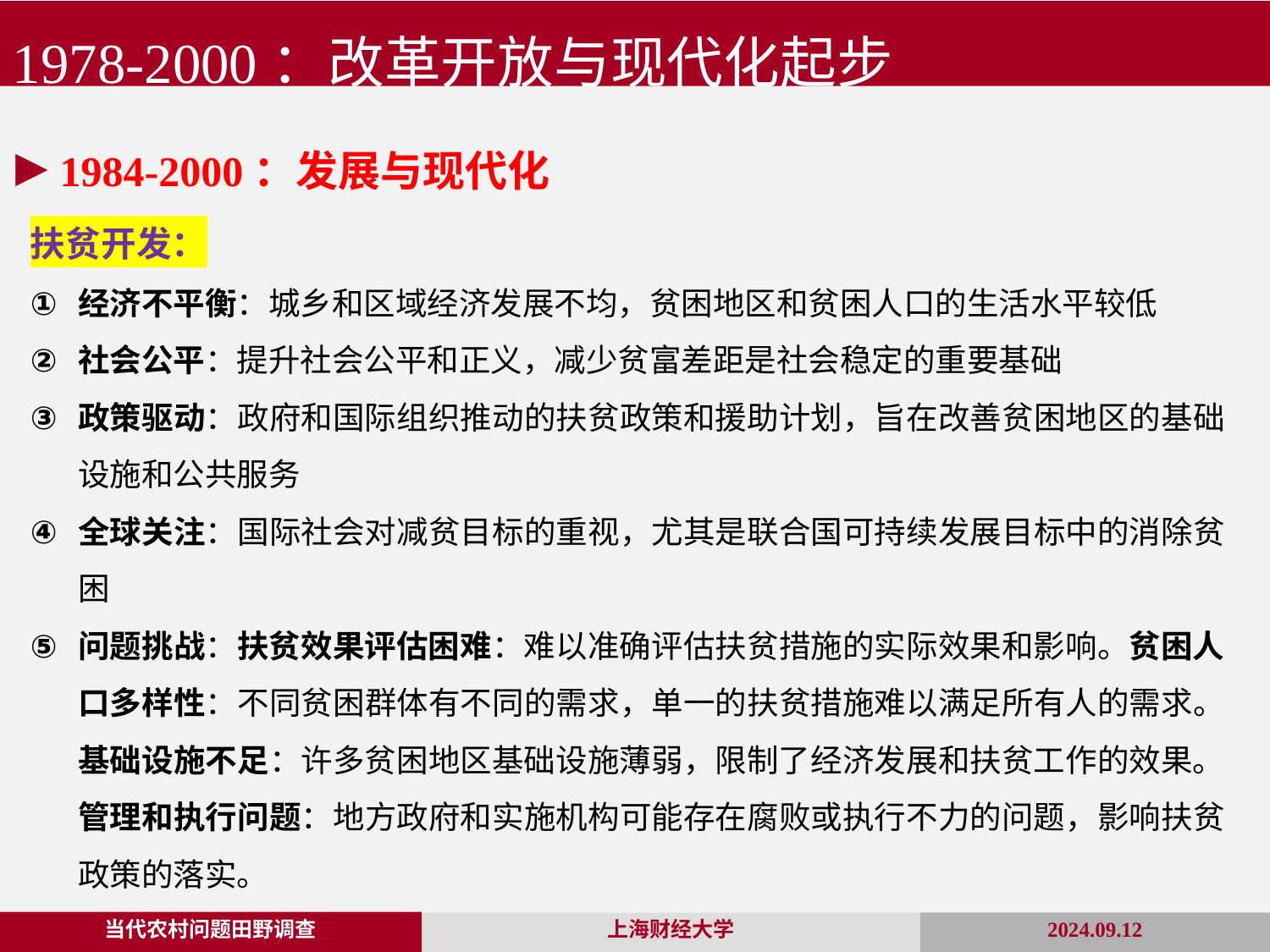

1978-2000：改革开放与现代化起步
1984-2000：发展与现代化
扶贫开发：
经济不平衡：城乡和区域经济发展不均，贫困地区和贫困人口的生活水平较低
社会公平：提升社会公平和正义，减少贫富差距是社会稳定的重要基础
政策驱动：政府和国际组织推动的扶贫政策和援助计划，旨在改善贫困地区的基础设施和公共服务
全球关注：国际社会对减贫目标的重视，尤其是联合国可持续发展目标中的消除贫困
问题挑战：扶贫效果评估困难：难以准确评估扶贫措施的实际效果和影响。贫困人口多样性：不同贫困群体有不同的需求，单一的扶贫措施难以满足所有人的需求。基础设施不足：许多贫困地区基础设施薄弱，限制了经济发展和扶贫工作的效果。管理和执行问题：地方政府和实施机构可能存在腐败或执行不力的问题，影响扶贫政策的落实。
当代农村问题田野调查
2024.09.12
上海财经大学